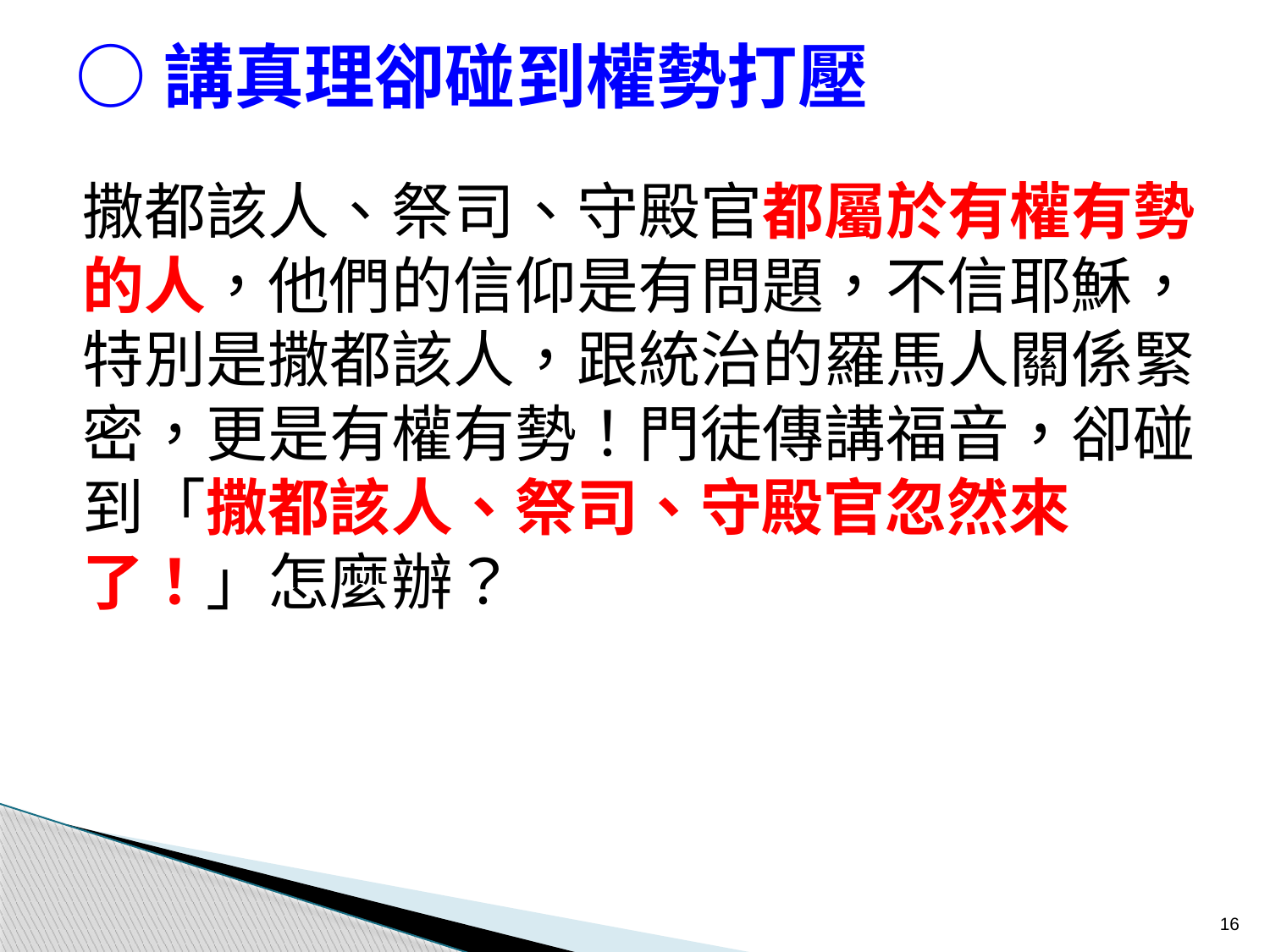

○講真理卻碰到權勢打壓
撒都該人、祭司、守殿官都屬於有權有勢的人，他們的信仰是有問題，不信耶穌，特別是撒都該人，跟統治的羅馬人關係緊密，更是有權有勢！門徒傳講福音，卻碰到「撒都該人、祭司、守殿官忽然來了！」怎麼辦？
16